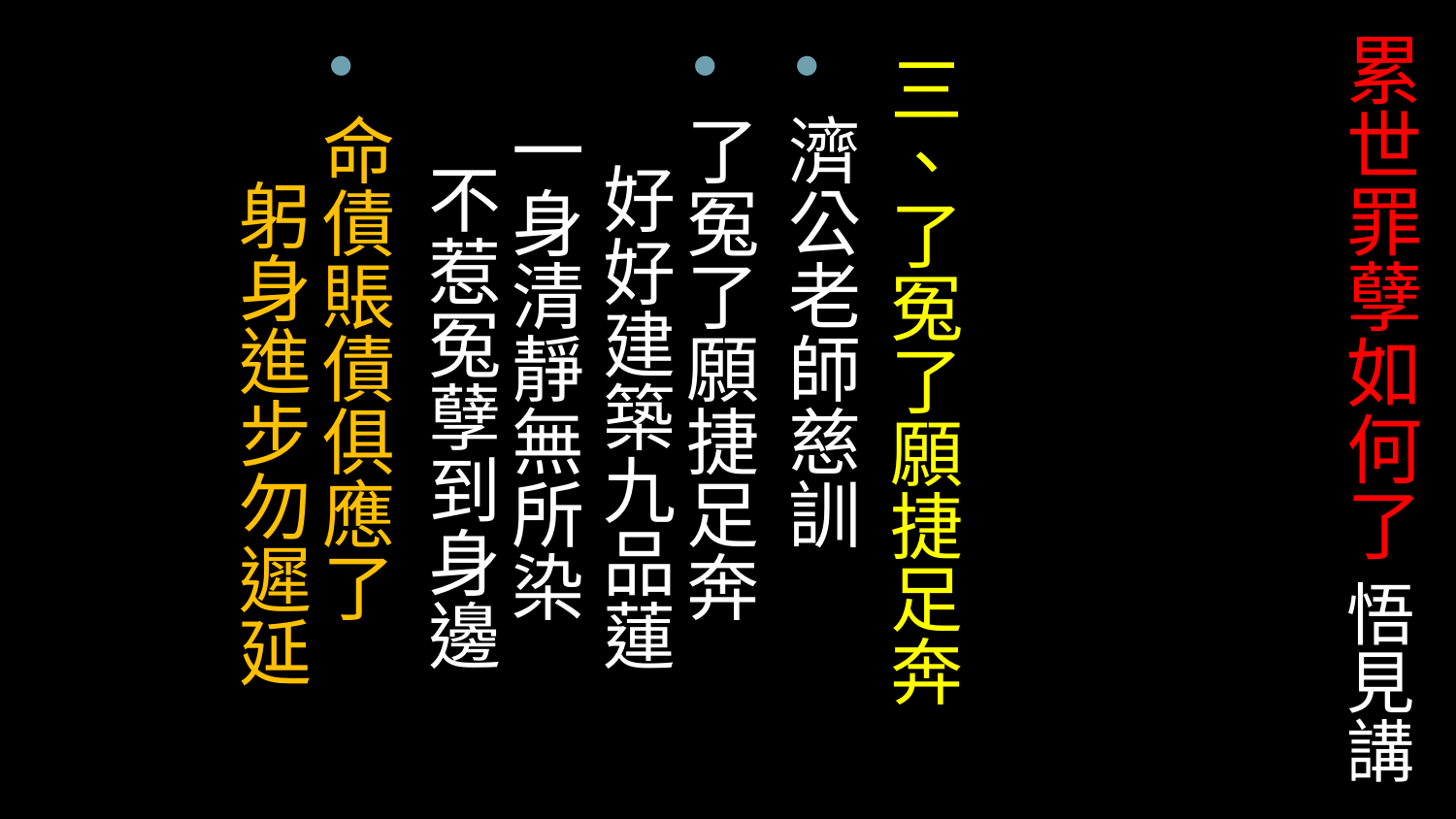

# 累世罪孽如何了 悟見講
三、了冤了願捷足奔
濟公老師慈訓
了冤了願捷足奔              好好建築九品蓮 
一身清靜無所染              不惹冤孽到身邊
命債賬債俱應了               躬身進步勿遲延